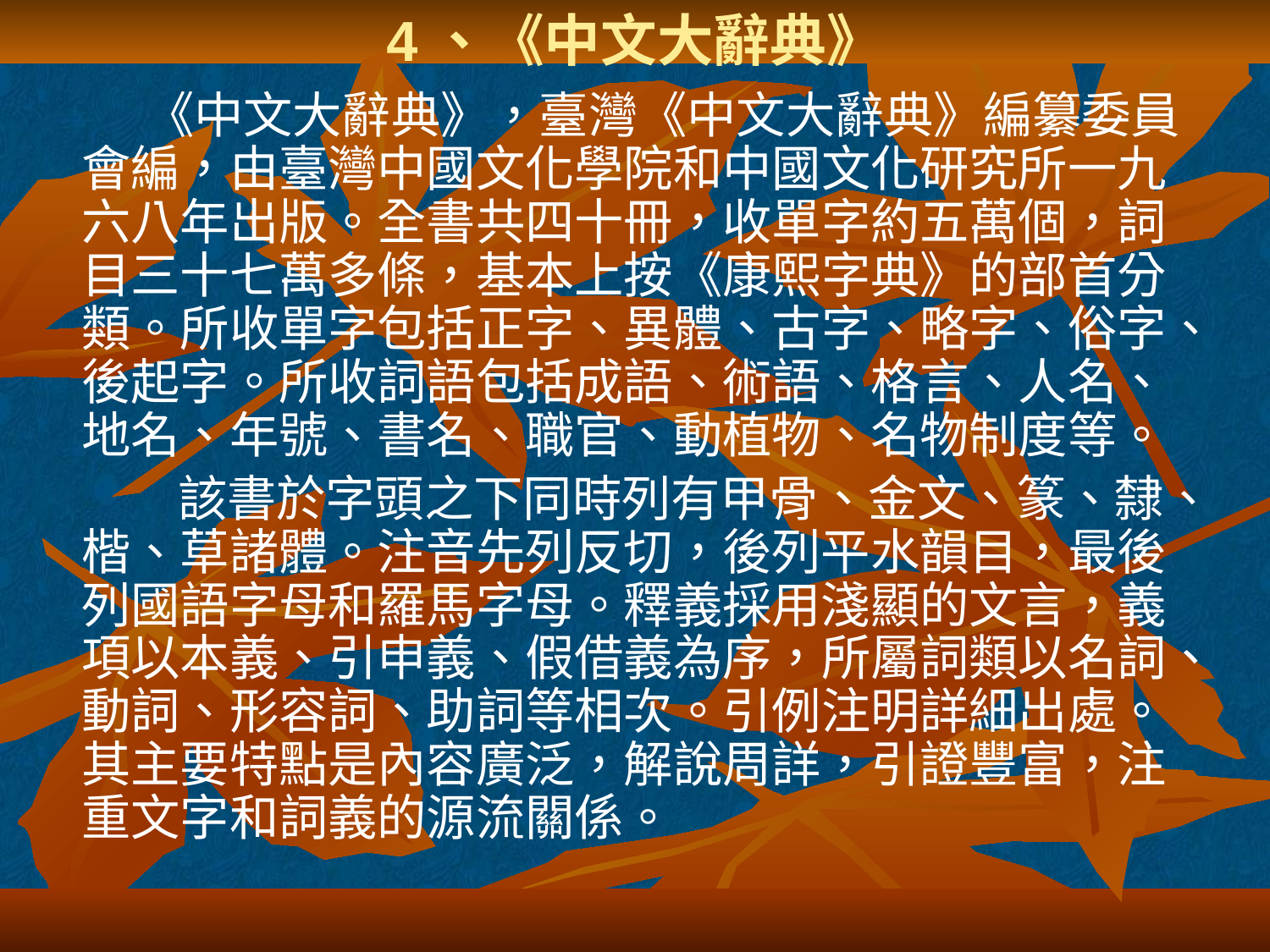

# 4、《中文大辭典》
         《中文大辭典》，臺灣《中文大辭典》編纂委員會編，由臺灣中國文化學院和中國文化研究所一九六八年出版。全書共四十冊，收單字約五萬個，詞目三十七萬多條，基本上按《康熙字典》的部首分類。所收單字包括正字、異體、古字、略字、俗字、後起字。所收詞語包括成語、術語、格言、人名、地名、年號、書名、職官、動植物、名物制度等。
            該書於字頭之下同時列有甲骨、金文、篆、隸、楷、草諸體。注音先列反切，後列平水韻目，最後列國語字母和羅馬字母。釋義採用淺顯的文言，義項以本義、引申義、假借義為序，所屬詞類以名詞、動詞、形容詞、助詞等相次。引例注明詳細出處。其主要特點是內容廣泛，解說周詳，引證豐富，注重文字和詞義的源流關係。